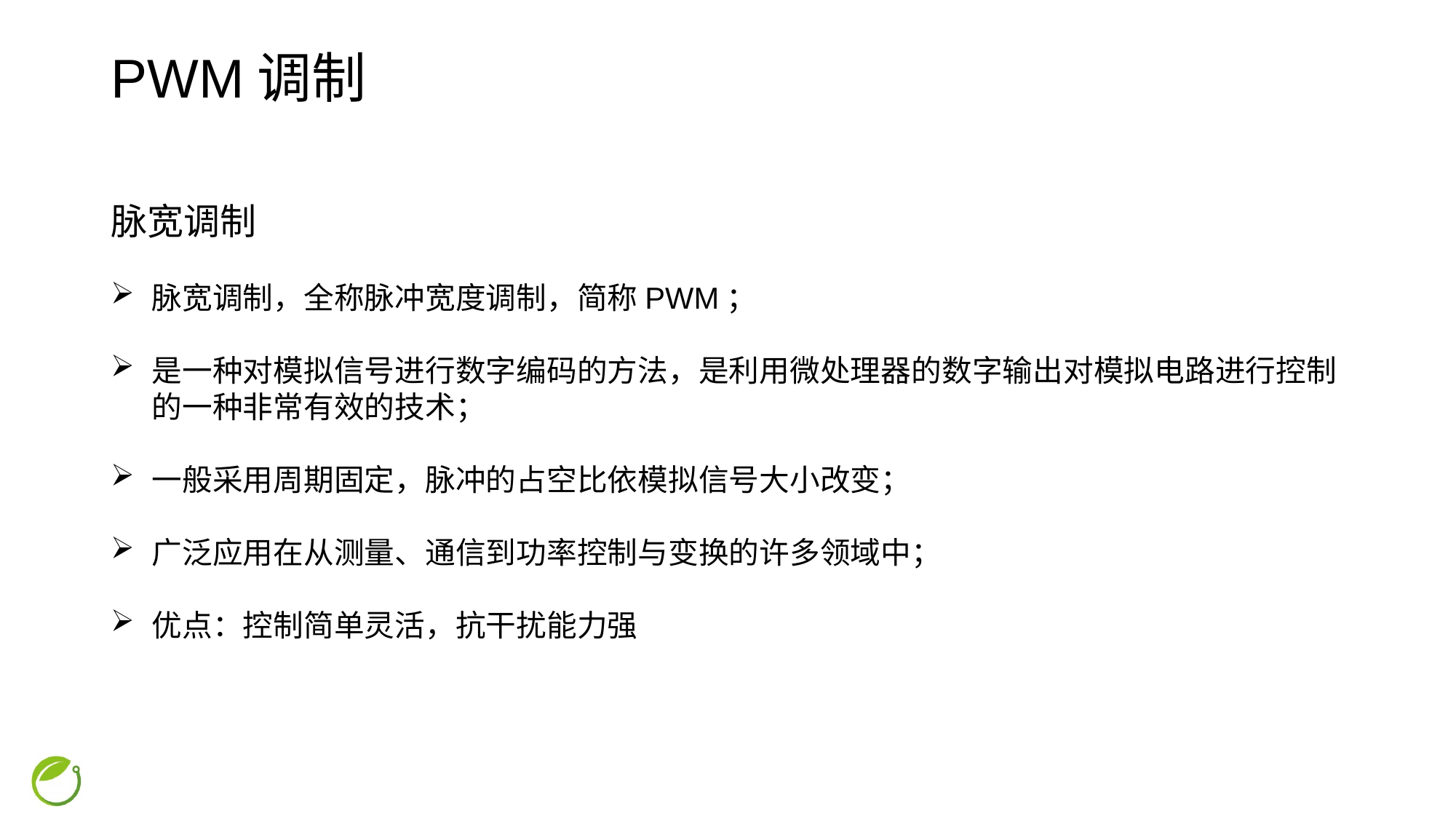

# PWM调制
脉宽调制

脉宽调制，全称脉冲宽度调制，简称PWM；

是一种对模拟信号进行数字编码的方法，是利用微处理器的数字输出对模拟电路进行控制的一种非常有效的技术；

一般采用周期固定，脉冲的占空比依模拟信号大小改变；

广泛应用在从测量、通信到功率控制与变换的许多领域中；

优点：控制简单灵活，抗干扰能力强